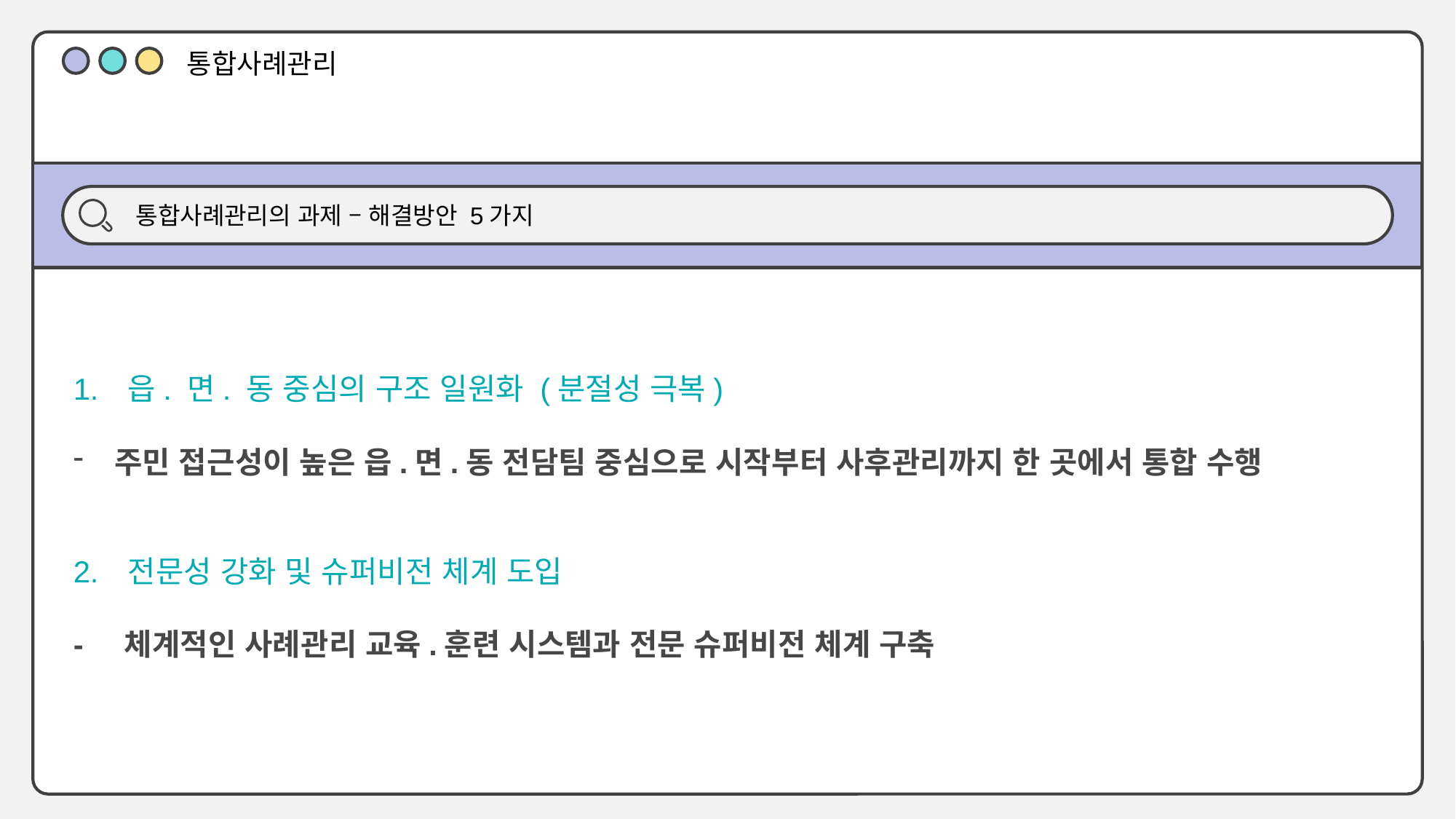

통합사례관리

통합사례관리의 과제 – 해결방안 5가지

읍. 면. 동 중심의 구조 일원화 (분절성 극복)

주민 접근성이 높은 읍.면.동 전담팀 중심으로 시작부터 사후관리까지 한 곳에서 통합 수행

전문성 강화 및 슈퍼비전 체계 도입

-    체계적인 사례관리 교육.훈련 시스템과 전문 슈퍼비전 체계 구축